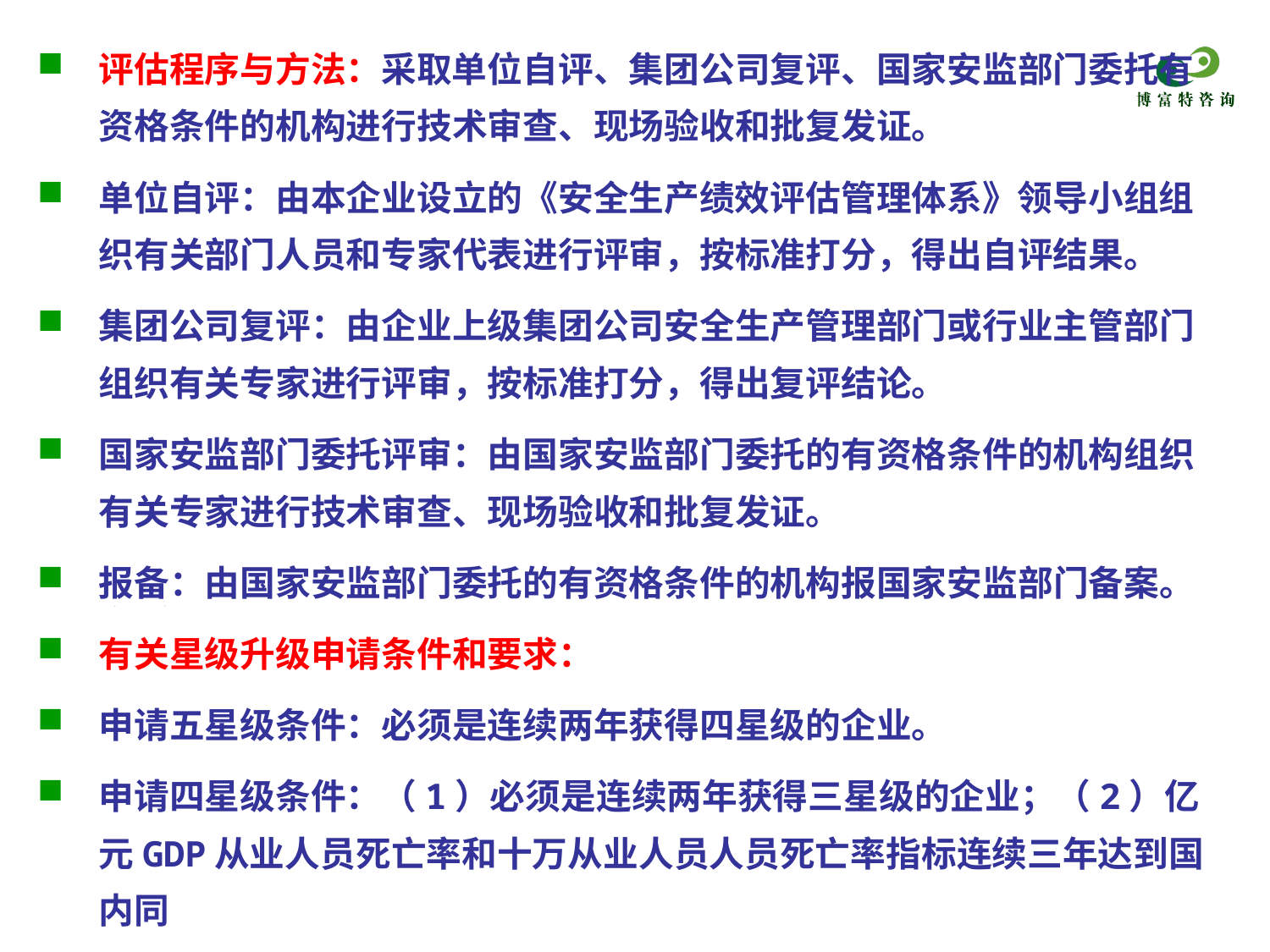

评估程序与方法：采取单位自评、集团公司复评、国家安监部门委托有资格条件的机构进行技术审查、现场验收和批复发证。
单位自评：由本企业设立的《安全生产绩效评估管理体系》领导小组组织有关部门人员和专家代表进行评审，按标准打分，得出自评结果。
集团公司复评：由企业上级集团公司安全生产管理部门或行业主管部门组织有关专家进行评审，按标准打分，得出复评结论。
国家安监部门委托评审：由国家安监部门委托的有资格条件的机构组织有关专家进行技术审查、现场验收和批复发证。
报备：由国家安监部门委托的有资格条件的机构报国家安监部门备案。
有关星级升级申请条件和要求：
申请五星级条件：必须是连续两年获得四星级的企业。
申请四星级条件：（1）必须是连续两年获得三星级的企业；（2）亿元GDP从业人员死亡率和十万从业人员人员死亡率指标连续三年达到国内同